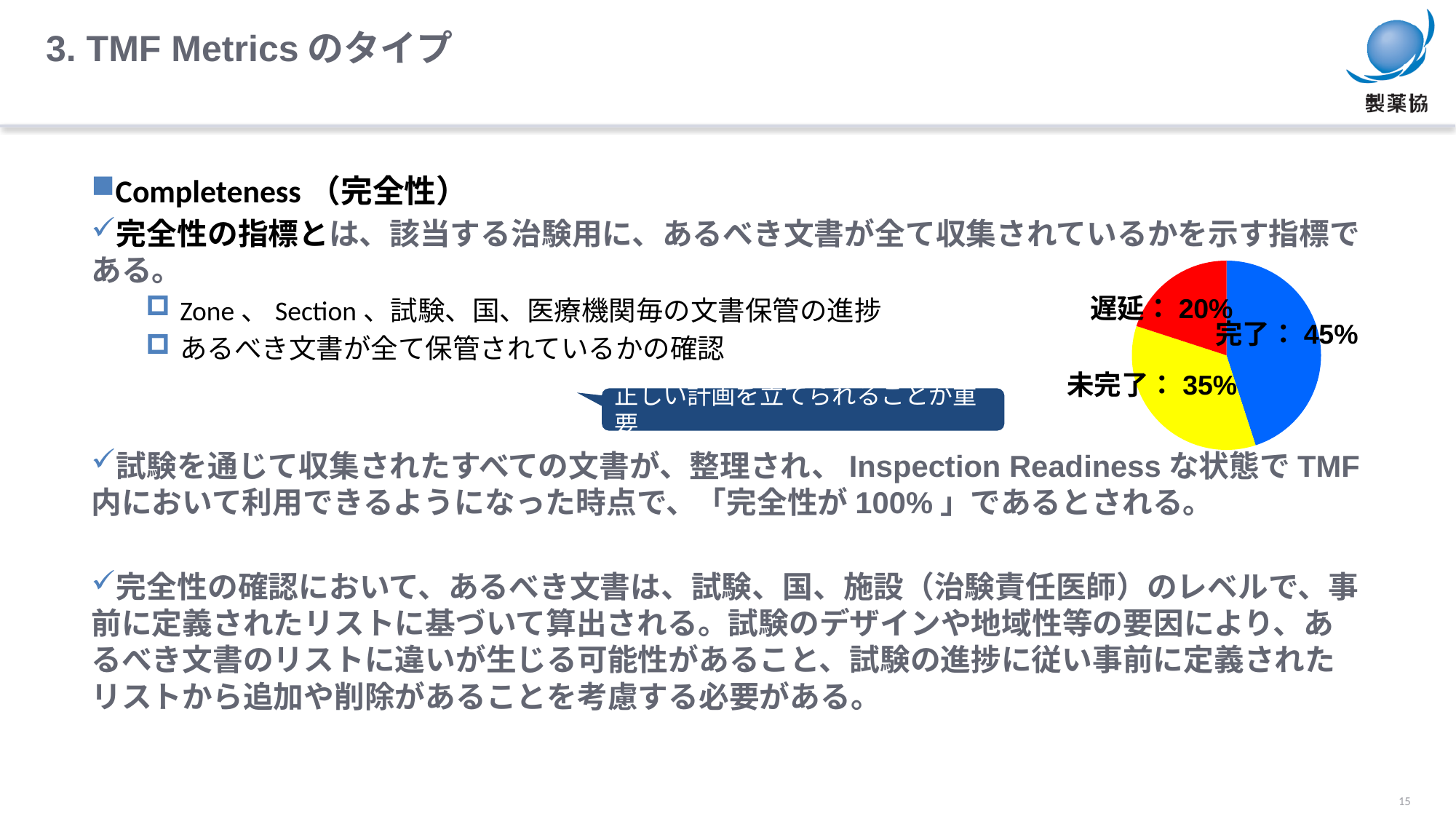

3. TMF Metricsのタイプ
Completeness（完全性）
完全性の指標とは、該当する治験用に、あるべき文書が全て収集されているかを示す指標である。
Zone、Section、試験、国、医療機関毎の文書保管の進捗
あるべき文書が全て保管されているかの確認

試験を通じて収集されたすべての文書が、整理され、Inspection Readinessな状態でTMF内において利用できるようになった時点で、「完全性が100%」であるとされる。

完全性の確認において、あるべき文書は、試験、国、施設（治験責任医師）のレベルで、事前に定義されたリストに基づいて算出される。試験のデザインや地域性等の要因により、あるべき文書のリストに違いが生じる可能性があること、試験の進捗に従い事前に定義されたリストから追加や削除があることを考慮する必要がある。

### Chart

| Category |  |
|---|---|
| 完了 | 45.0 |
| 未完了 | 35.0 |
| 遅延 | 20.0 |
遅延：20%
完了：45%
未完了：35%
正しい計画を立てられることが重要
15